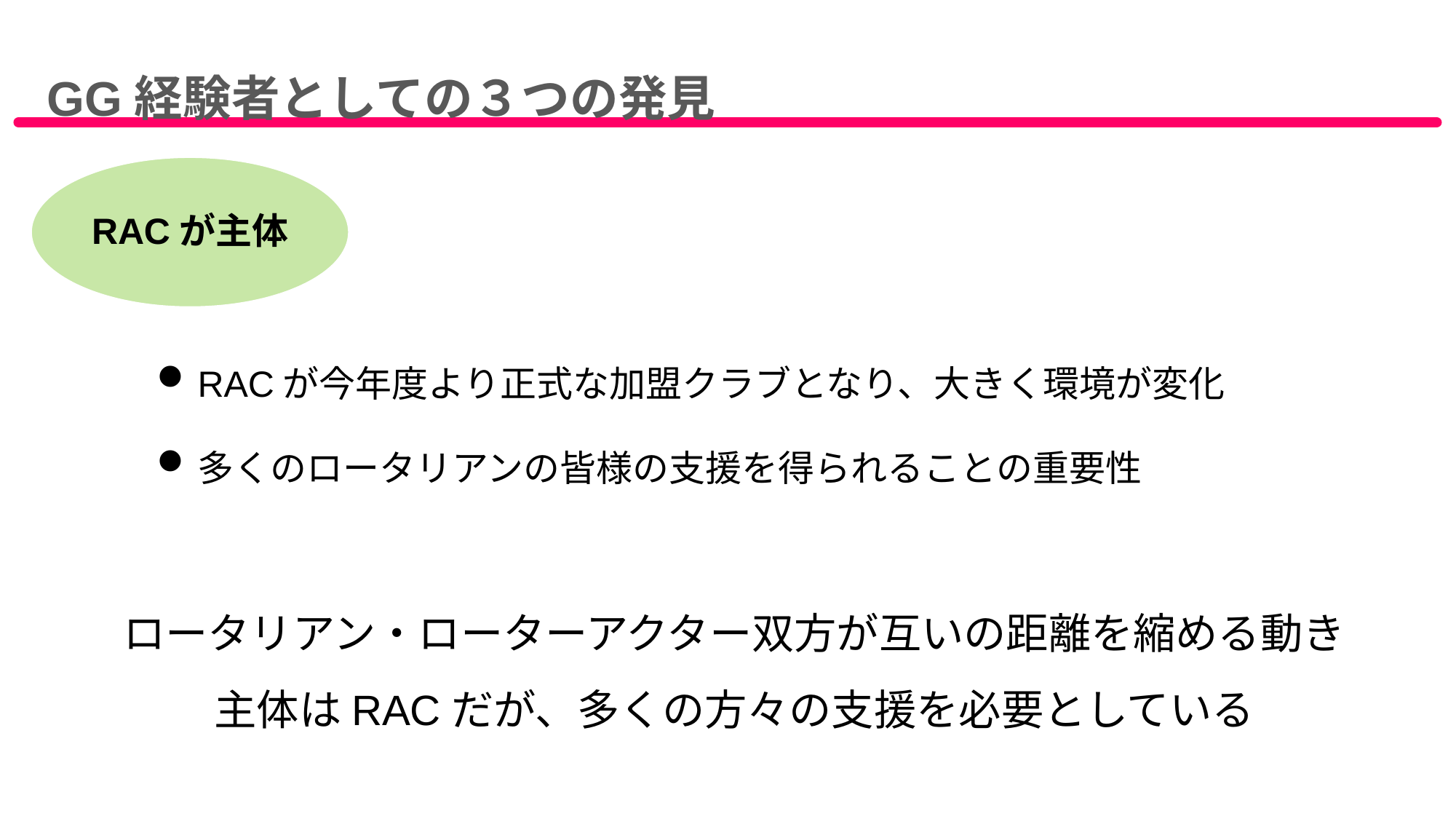

GG経験者としての３つの発見
RACが主体
|  | RACが今年度より正式な加盟クラブとなり、大きく環境が変化 |
| --- | --- |
|  | 多くのロータリアンの皆様の支援を得られることの重要性 |
|  |  |
|  |  |
|  |  |
ロータリアン・ローターアクター双方が互いの距離を縮める動き
主体はRACだが、多くの方々の支援を必要としている